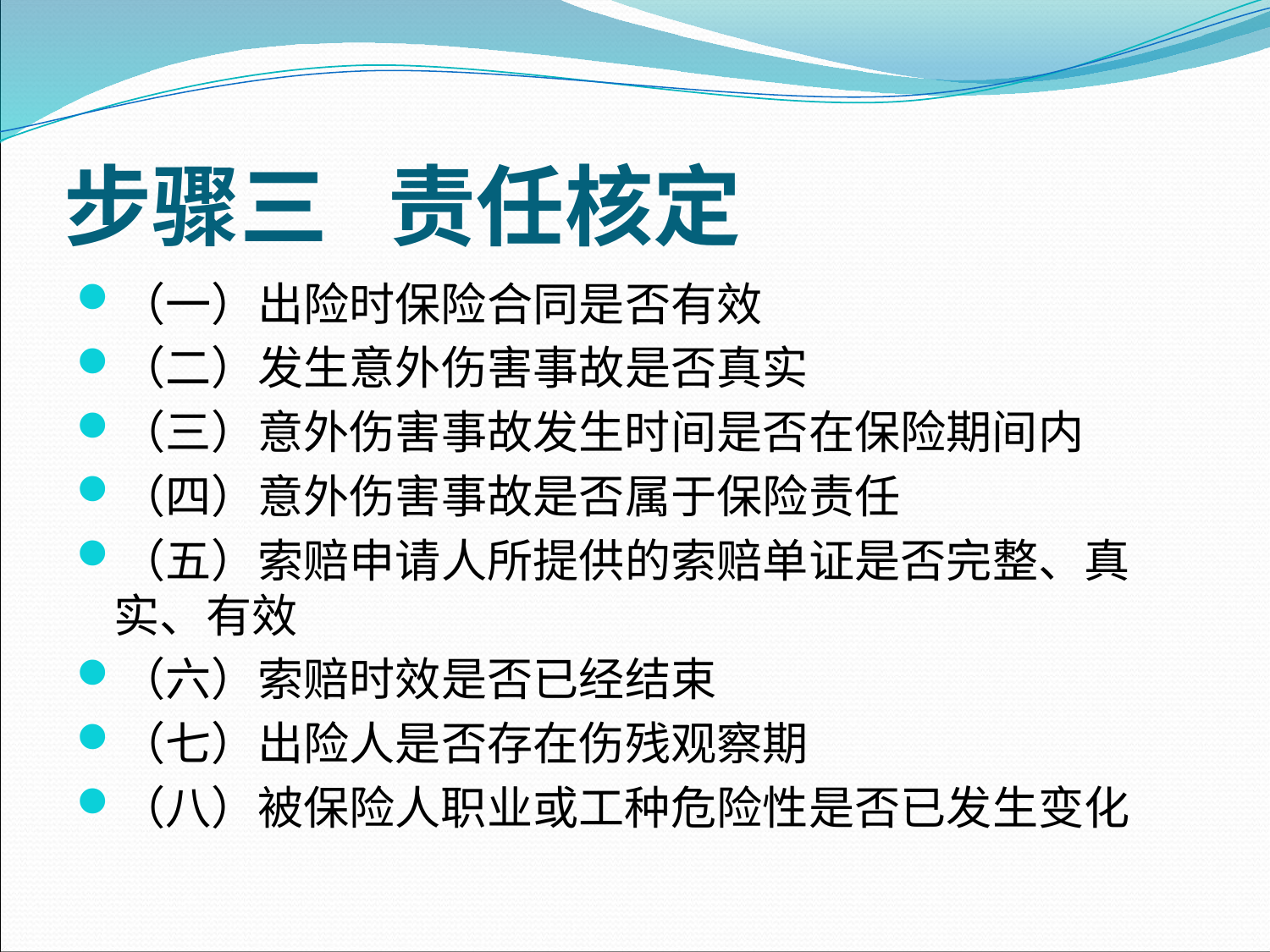

# 步骤三   责任核定
（一）出险时保险合同是否有效
（二）发生意外伤害事故是否真实
（三）意外伤害事故发生时间是否在保险期间内
（四）意外伤害事故是否属于保险责任
（五）索赔申请人所提供的索赔单证是否完整、真实、有效
（六）索赔时效是否已经结束
（七）出险人是否存在伤残观察期
（八）被保险人职业或工种危险性是否已发生变化